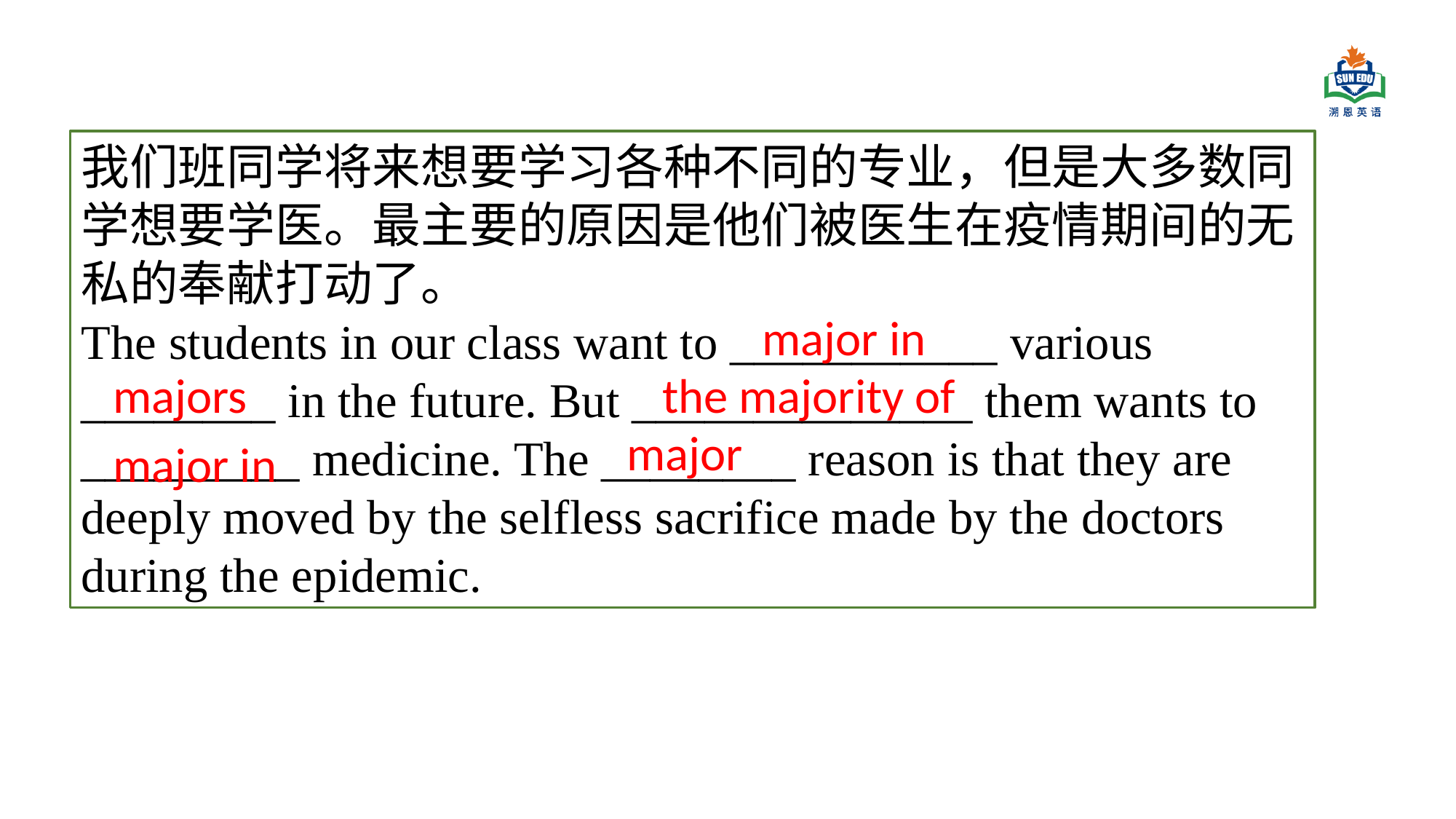

我们班同学将来想要学习各种不同的专业，但是大多数同学想要学医。最主要的原因是他们被医生在疫情期间的无私的奉献打动了。
The students in our class want to ___________ various ________ in the future. But ______________ them wants to _________ medicine. The ________ reason is that they are deeply moved by the selfless sacrifice made by the doctors during the epidemic.
major in
the majority of
majors
major
major in